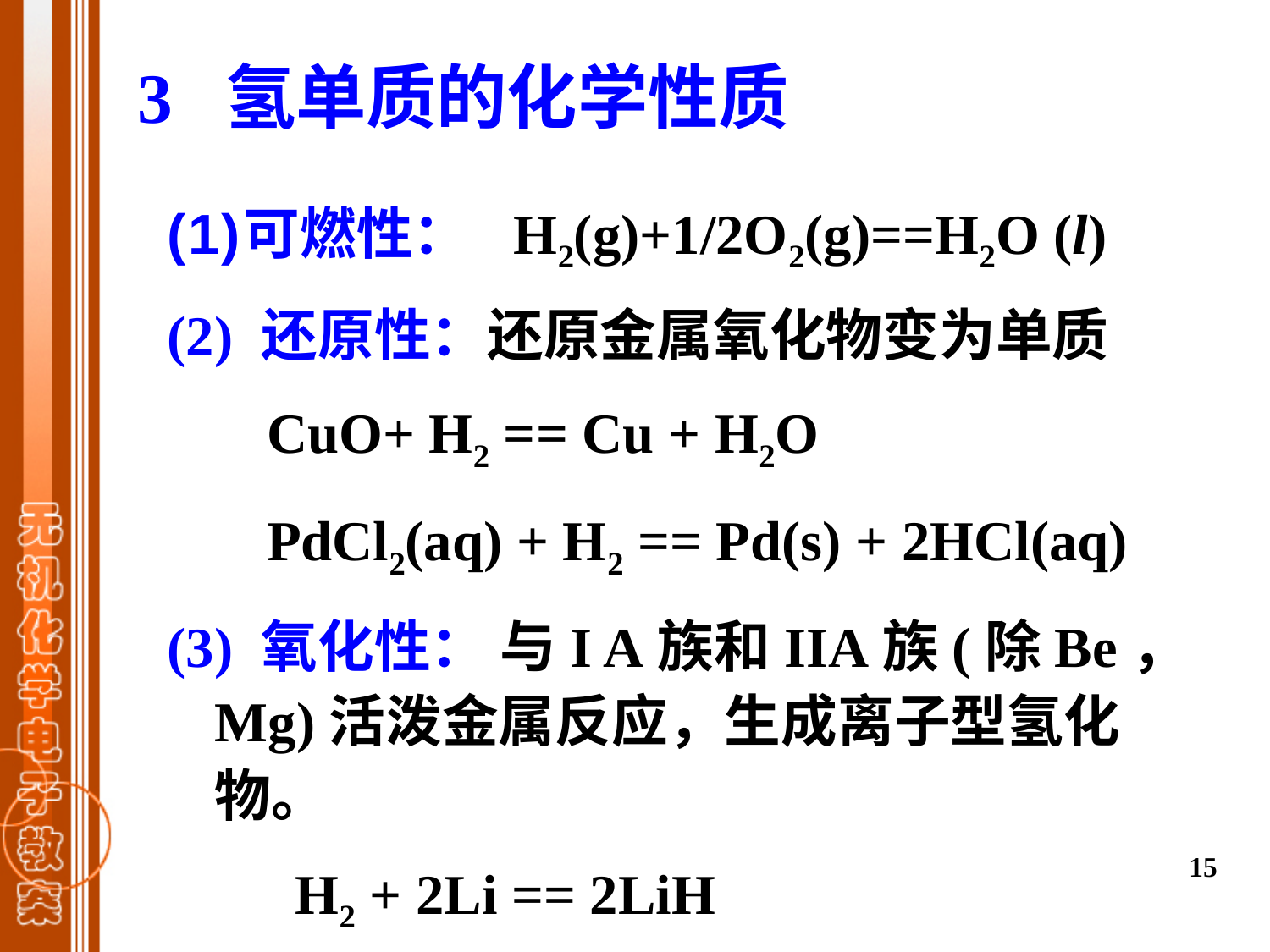

3  氢单质的化学性质
可燃性：  H2(g)+1/2O2(g)==H2O (l)
(2) 还原性：还原金属氧化物变为单质
       CuO+ H2 == Cu + H2O
       PdCl2(aq) + H2 == Pd(s) + 2HCl(aq)
(3) 氧化性： 与I A族和IIA族(除Be，Mg)活泼金属反应，生成离子型氢化物。
         H2 + 2Li == 2LiH
15